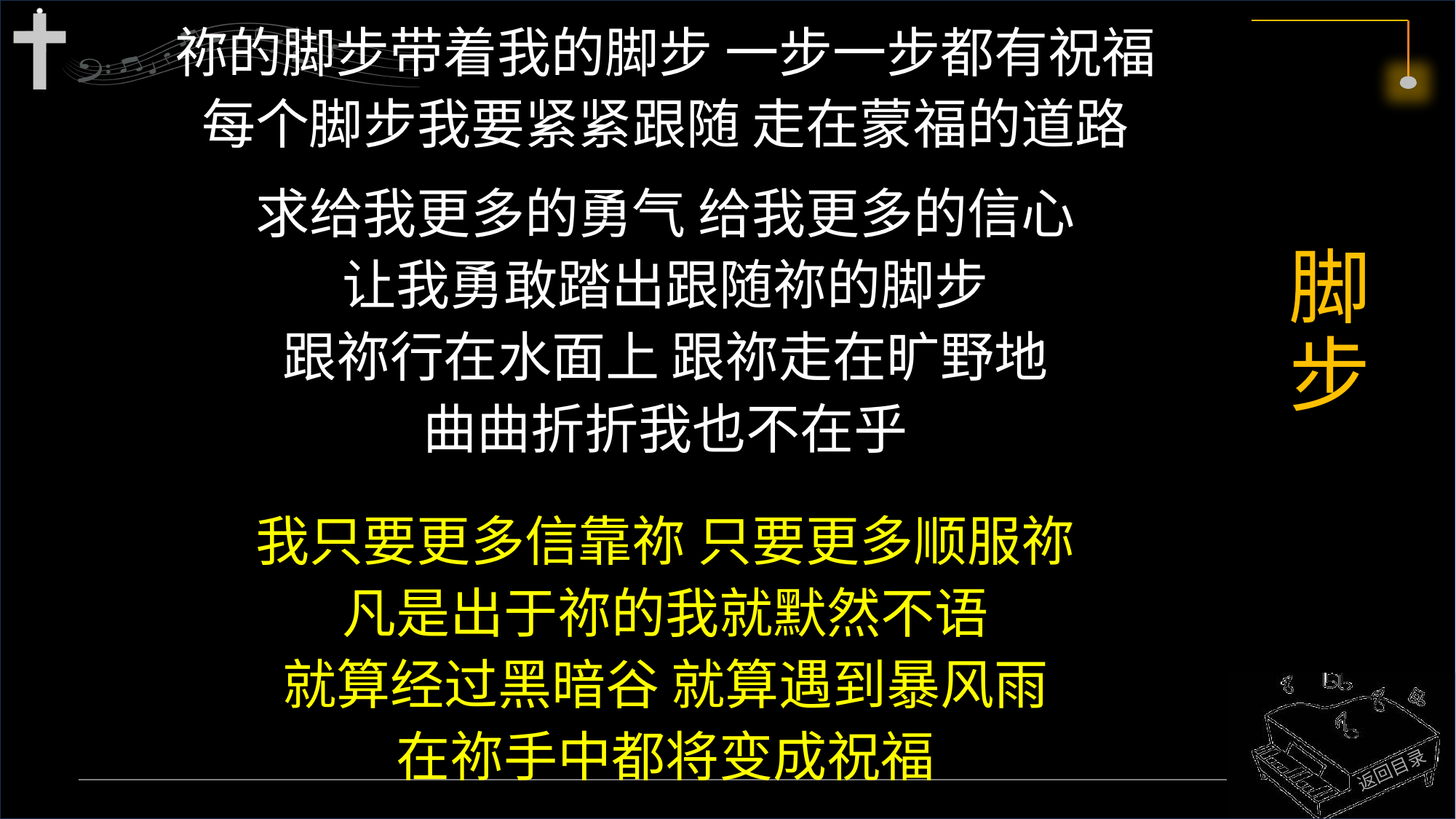

祢的脚步带着我的脚步 一步一步都有祝福
每个脚步我要紧紧跟随 走在蒙福的道路

求给我更多的勇气 给我更多的信心
让我勇敢踏出跟随祢的脚步
跟祢行在水面上 跟祢走在旷野地
曲曲折折我也不在乎

我只要更多信靠祢 只要更多顺服祢
凡是出于祢的我就默然不语
就算经过黑暗谷 就算遇到暴风雨
在祢手中都将变成祝福
# 脚步